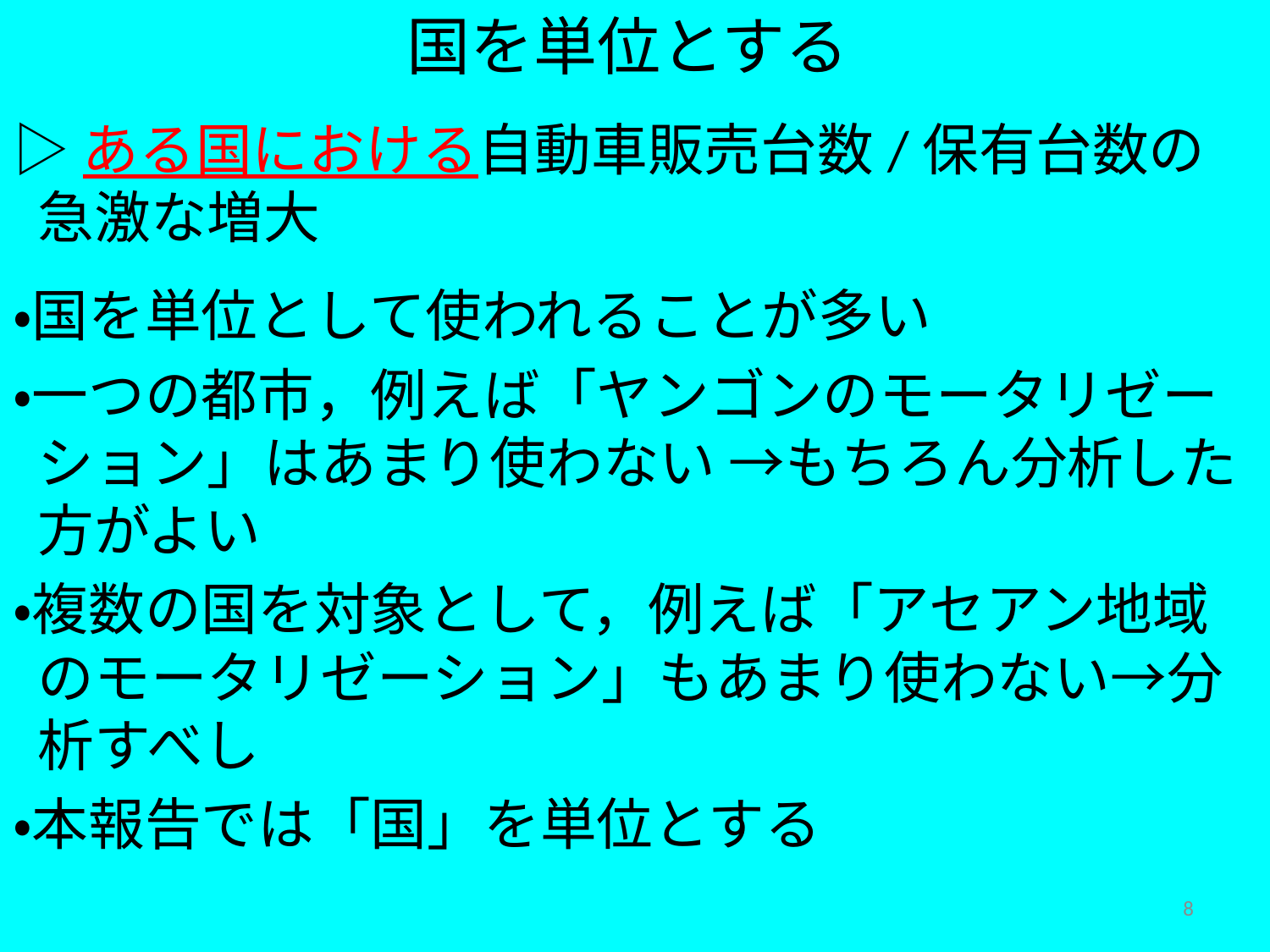

国を単位とする

▷ある国における自動車販売台数/保有台数の急激な増大

・国を単位として使われることが多い
・一つの都市，例えば「ヤンゴンのモータリゼーション」はあまり使わない →もちろん分析した方がよい
・複数の国を対象として，例えば「アセアン地域のモータリゼーション」もあまり使わない→分析すべし
・本報告では「国」を単位とする

8